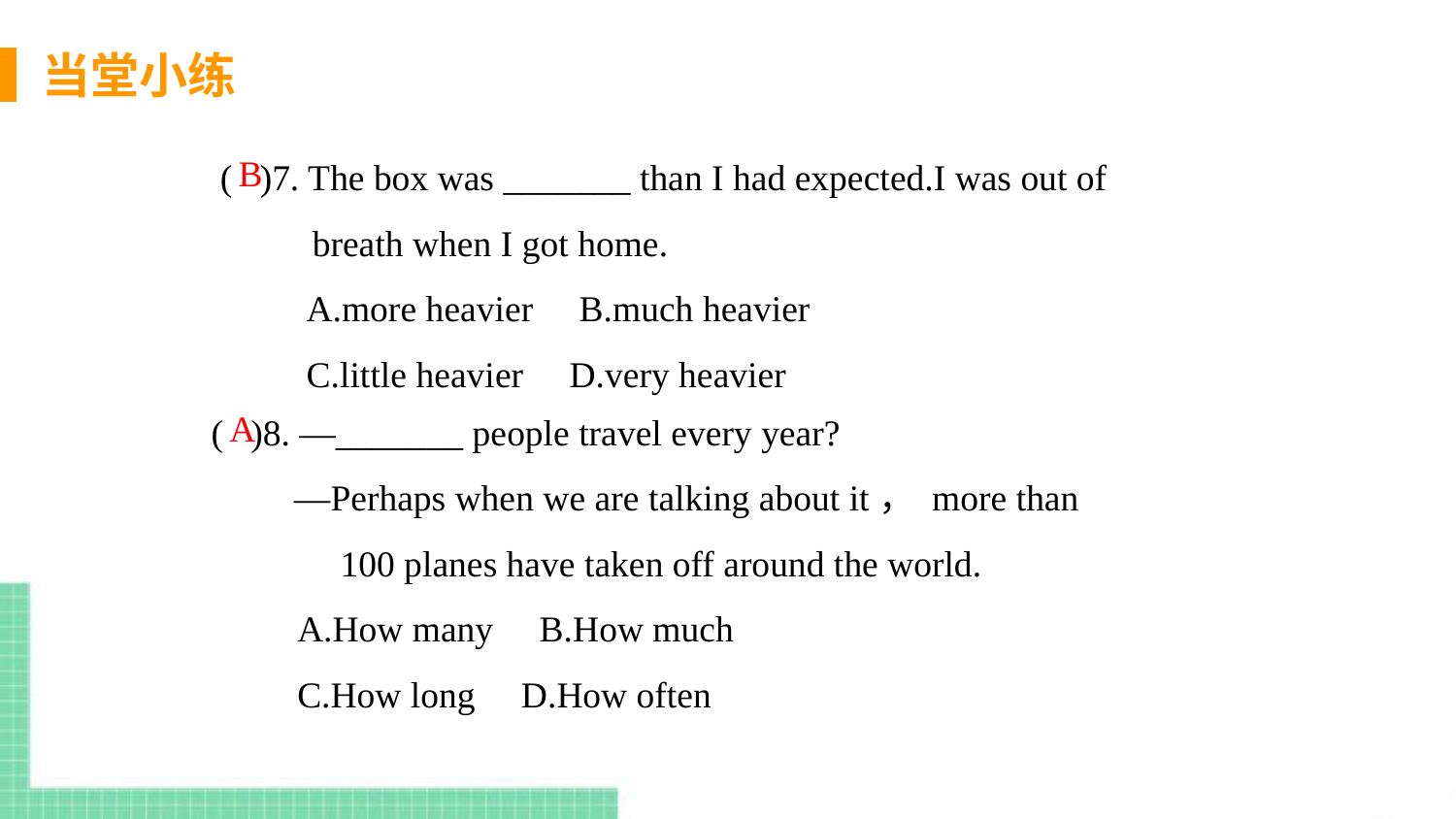

当堂小练

(   )7. The box was _______ than I had expected.I was out of
          breath when I got home.
A.more heavier     B.much heavier
C.little heavier     D.very heavier
B
(   )8. —_______ people travel every year?
         —Perhaps when we are talking about it， more than
              100 planes have taken off around the world.
A.How many     B.How much
C.How long     D.How often
A